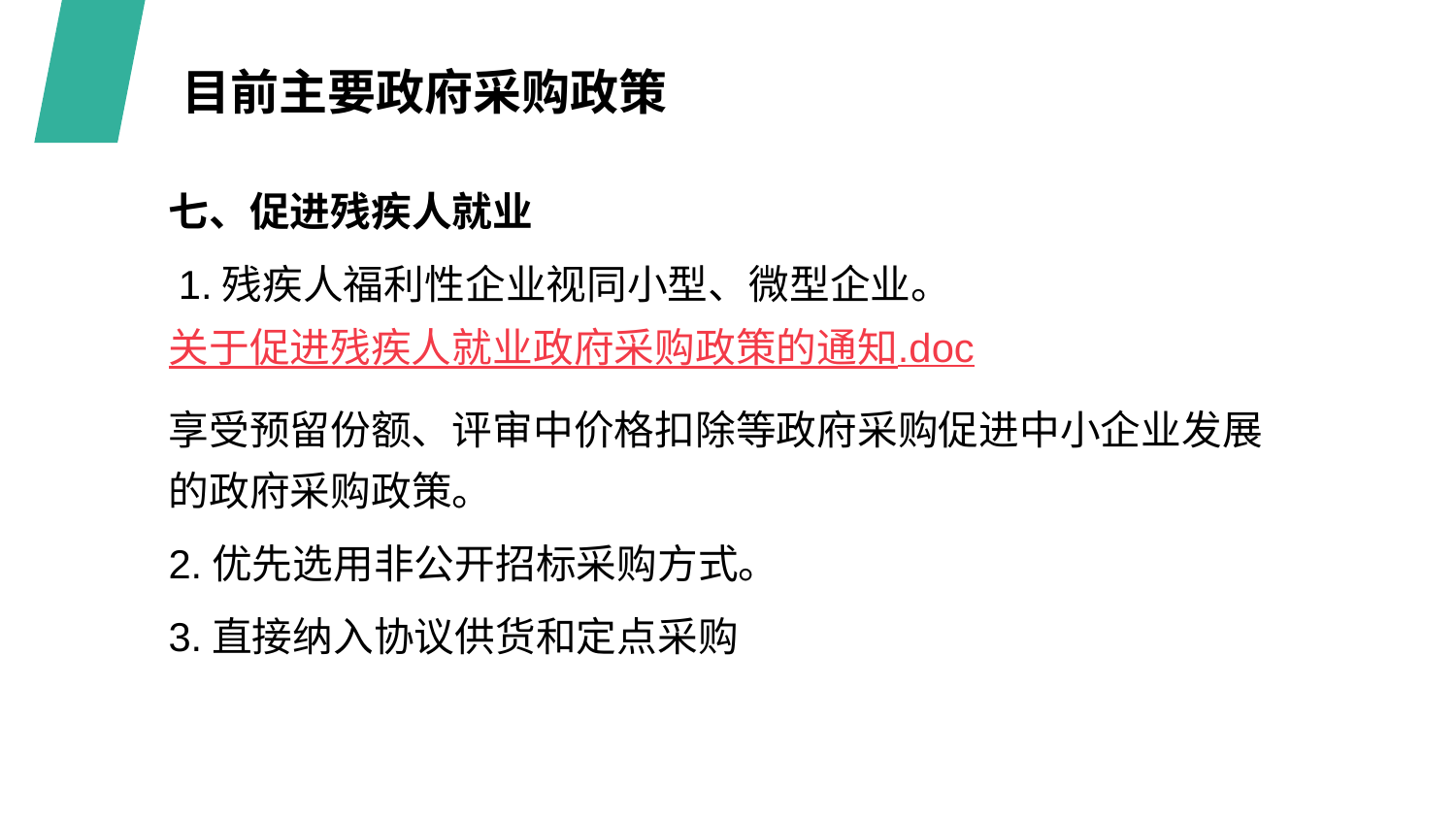

目前主要政府采购政策
七、促进残疾人就业
 1.残疾人福利性企业视同小型、微型企业。
关于促进残疾人就业政府采购政策的通知.doc
享受预留份额、评审中价格扣除等政府采购促进中小企业发展的政府采购政策。
2.优先选用非公开招标采购方式。
3.直接纳入协议供货和定点采购